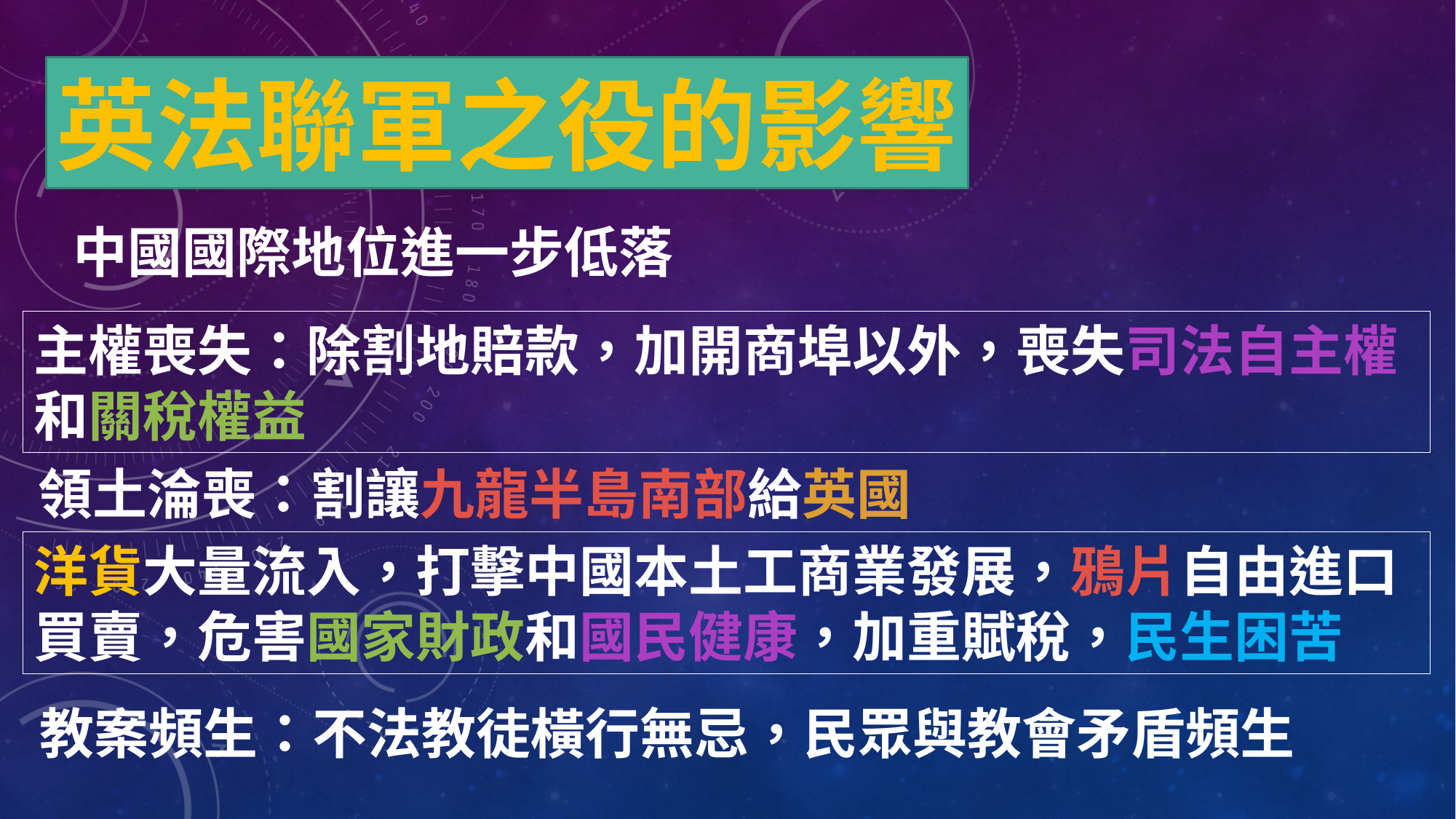

英法聯軍之役的影響
中國國際地位進一步低落
主權喪失：除割地賠款，加開商埠以外，喪失司法自主權和關稅權益
領土淪喪：割讓九龍半島南部給英國
洋貨大量流入，打擊中國本土工商業發展，鴉片自由進口買賣，危害國家財政和國民健康，加重賦稅，民生困苦
教案頻生：不法教徒橫行無忌，民眾與教會矛盾頻生